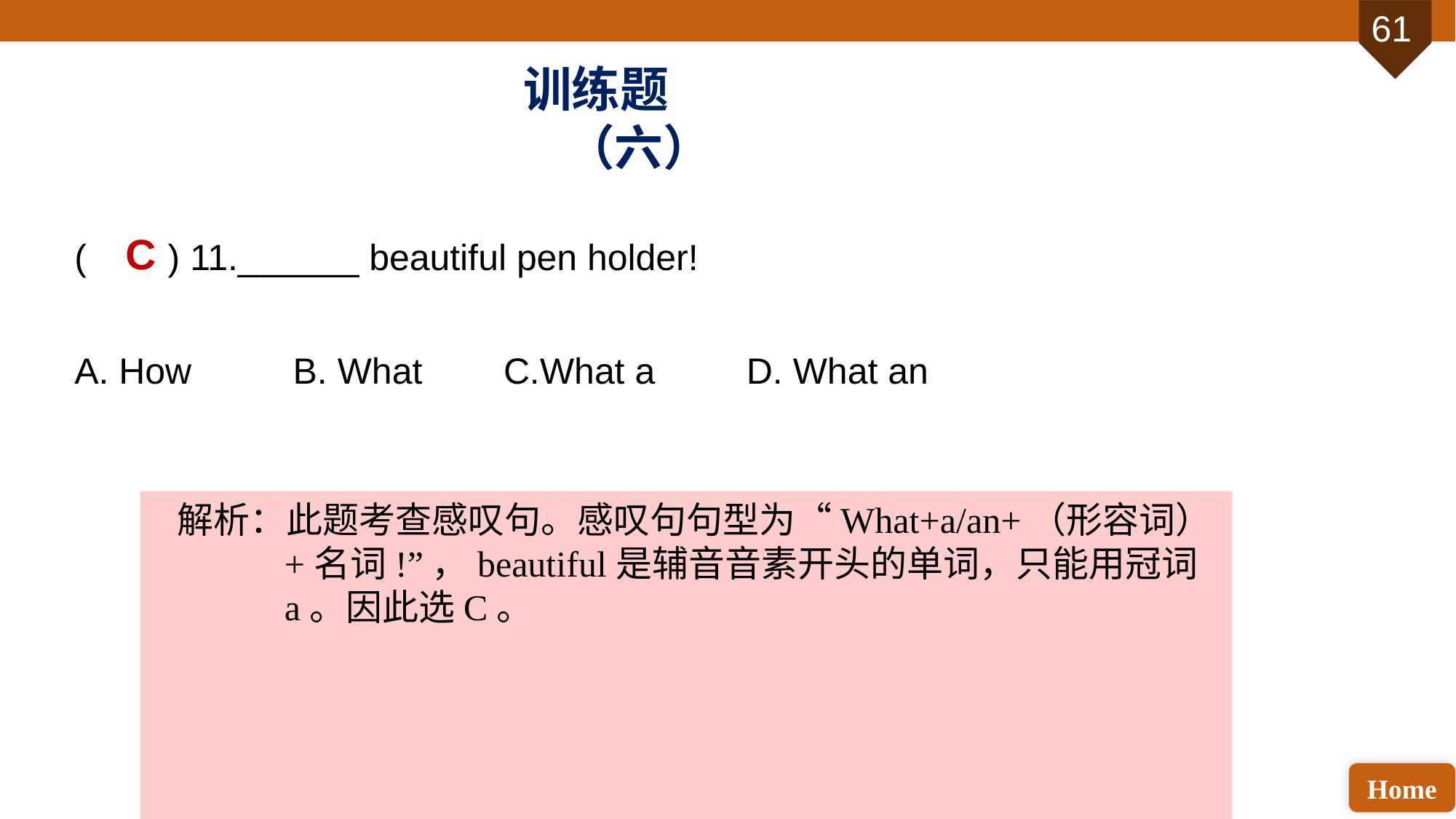

训练题（六）
(        ) 11.______ beautiful pen holder!

A. How          B. What        C.What a         D. What an
C

解析：此题考查感叹句。感叹句句型为“What+a/an+（形容词）+名词!”，beautiful是辅音音素开头的单词，只能用冠词a。因此选C。